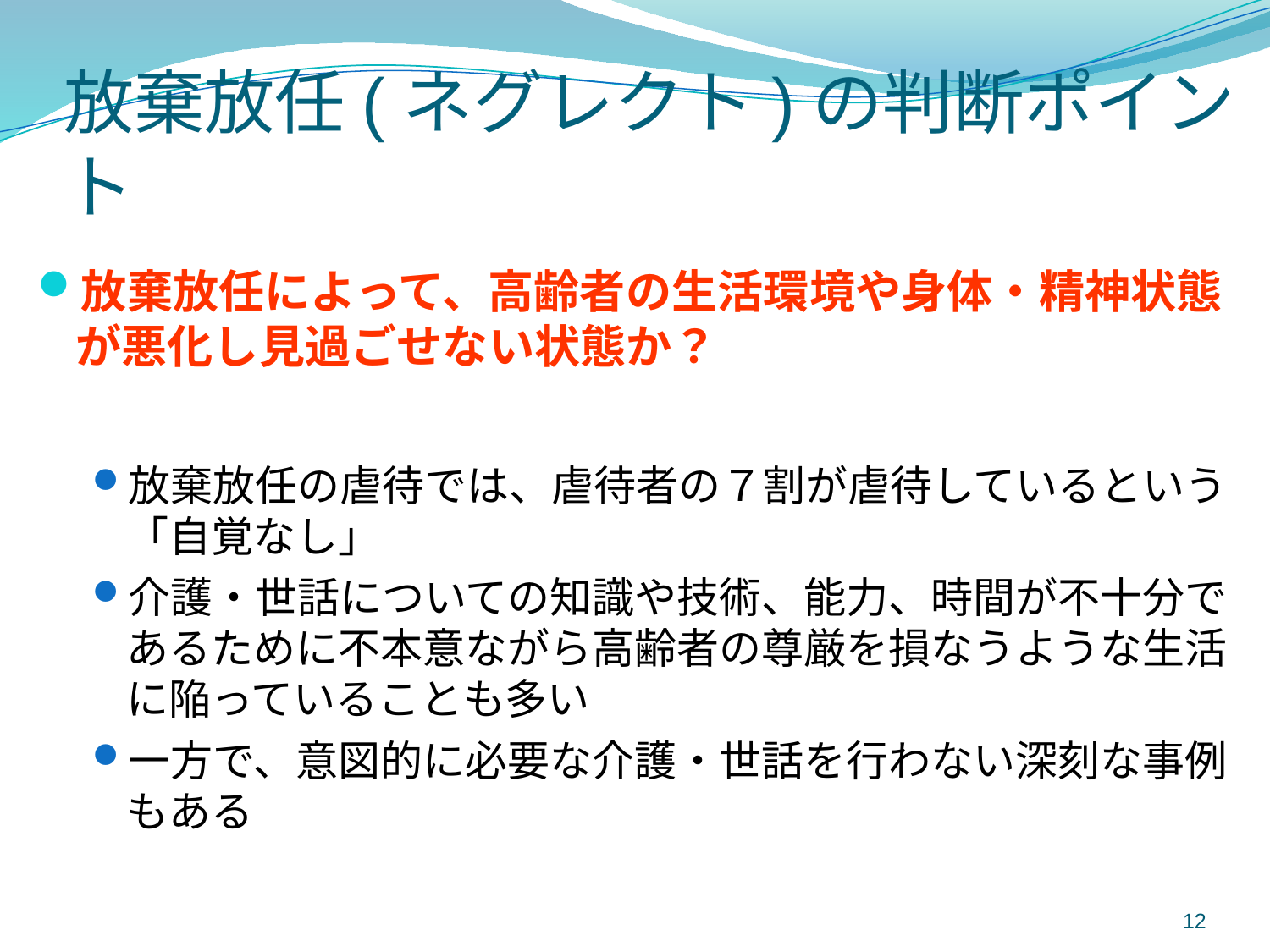

# 放棄放任(ネグレクト)の判断ポイント
放棄放任によって、高齢者の生活環境や身体・精神状態が悪化し見過ごせない状態か？

放棄放任の虐待では、虐待者の７割が虐待しているという「自覚なし」
介護・世話についての知識や技術、能力、時間が不十分であるために不本意ながら高齢者の尊厳を損なうような生活に陥っていることも多い
一方で、意図的に必要な介護・世話を行わない深刻な事例もある
12